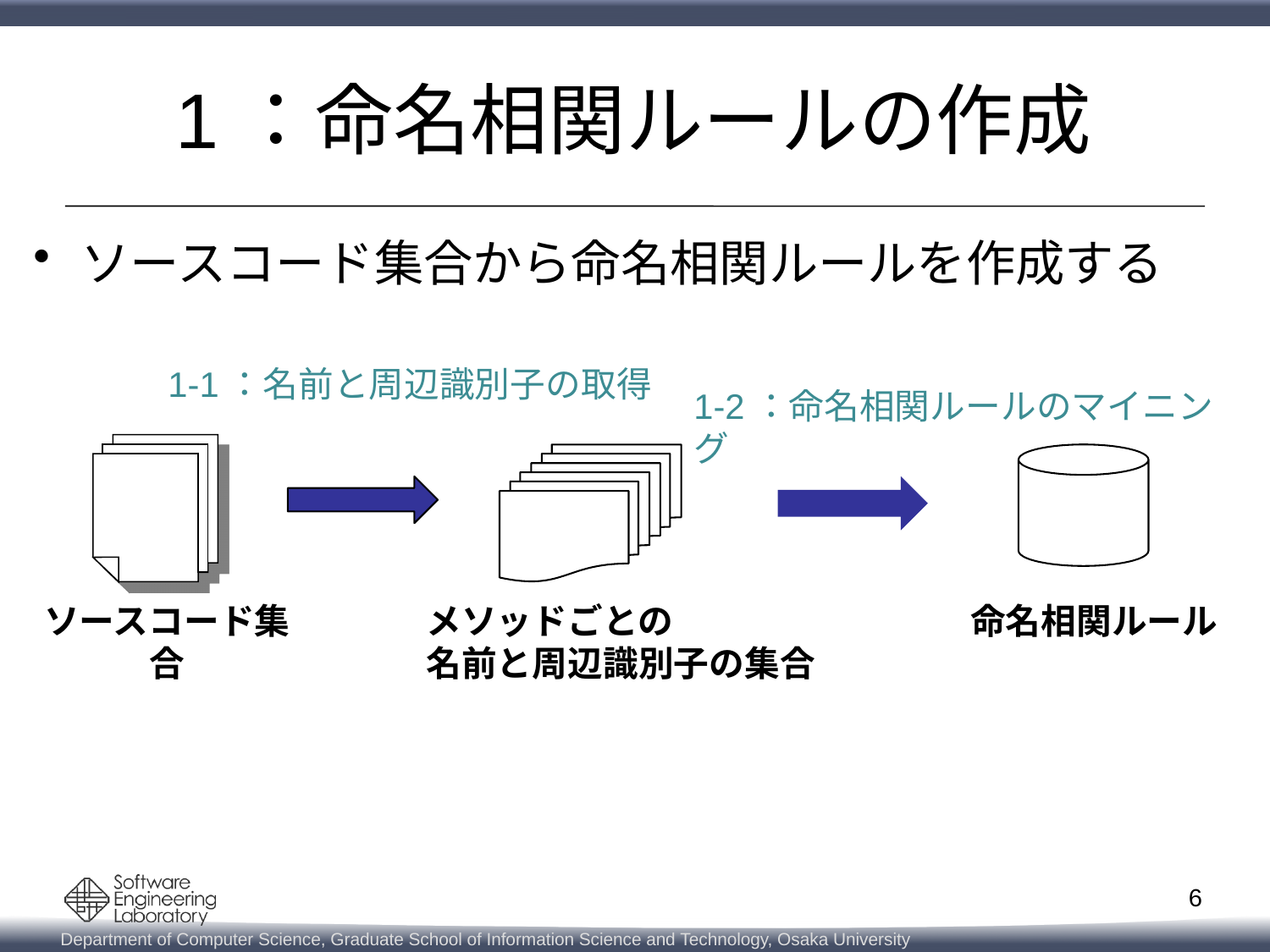

# 1：命名相関ルールの作成
ソースコード集合から命名相関ルールを作成する

1-1：名前と周辺識別子の取得
1-2：命名相関ルールのマイニング

ソースコード集合
メソッドごとの
名前と周辺識別子の集合
命名相関ルール
6